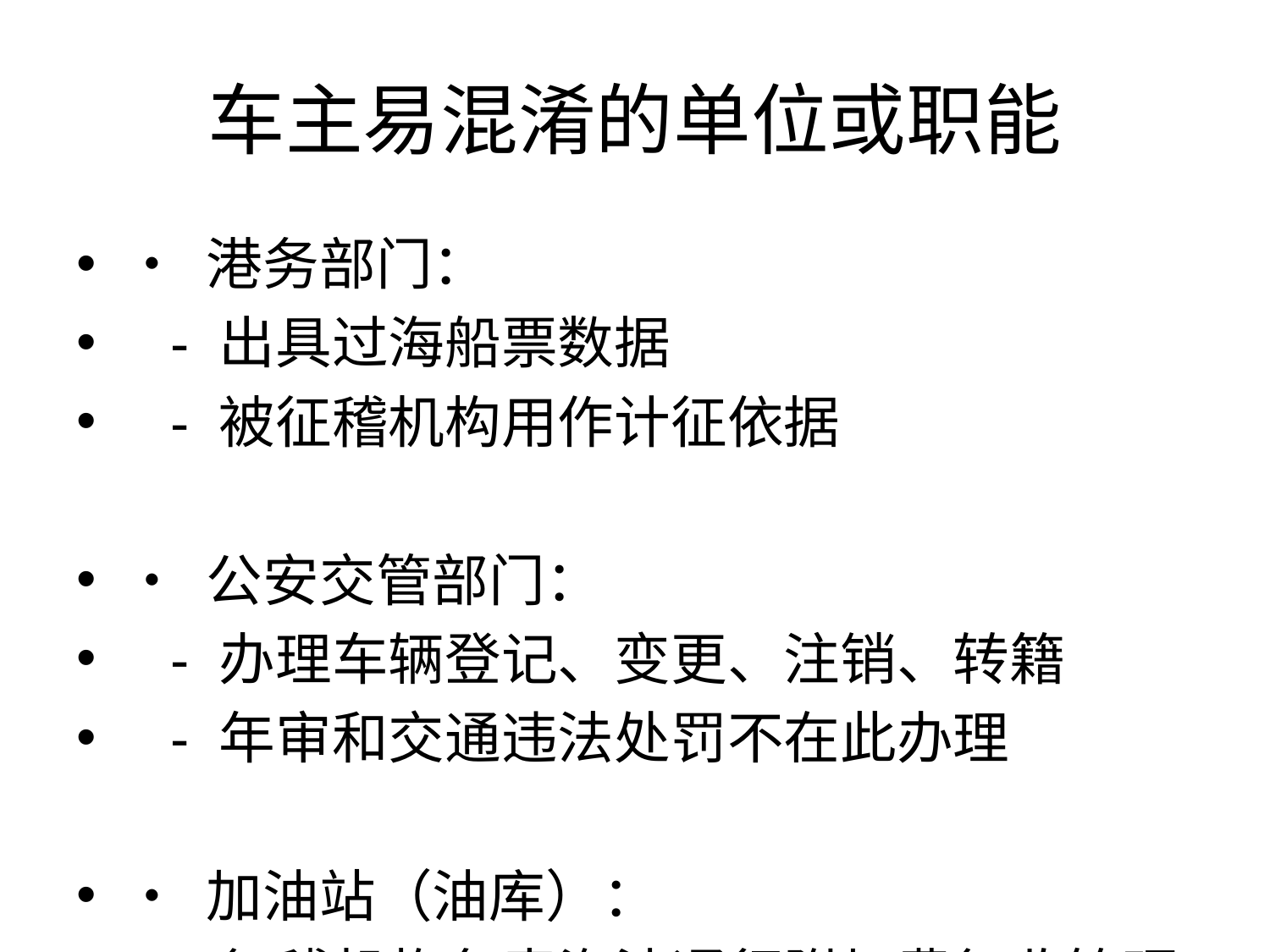

# 车主易混淆的单位或职能
• 港务部门：
   - 出具过海船票数据
   - 被征稽机构用作计征依据

• 公安交管部门：
   - 办理车辆登记、变更、注销、转籍
   - 年审和交通违法处罚不在此办理

• 加油站（油库）：
   - 征稽机构负责汽油通行附加费征收管理
   - 对加油站汽油进销存情况实行日常监管